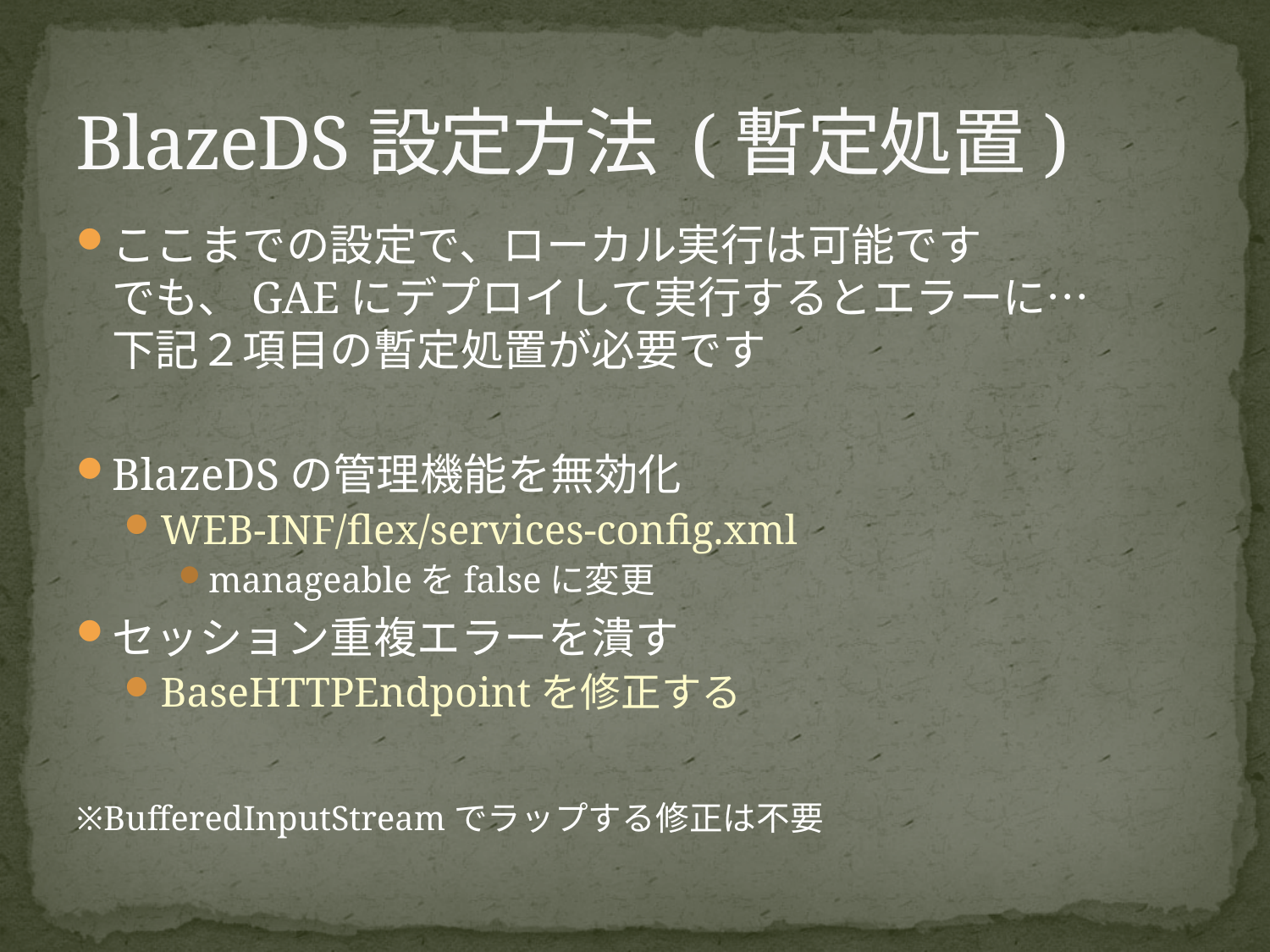

# BlazeDS設定方法 (暫定処置)
ここまでの設定で、ローカル実行は可能です
でも、GAEにデプロイして実行するとエラーに…
下記２項目の暫定処置が必要です

BlazeDSの管理機能を無効化
WEB-INF/flex/services-config.xml
manageableをfalseに変更
セッション重複エラーを潰す
BaseHTTPEndpointを修正する

※BufferedInputStreamでラップする修正は不要